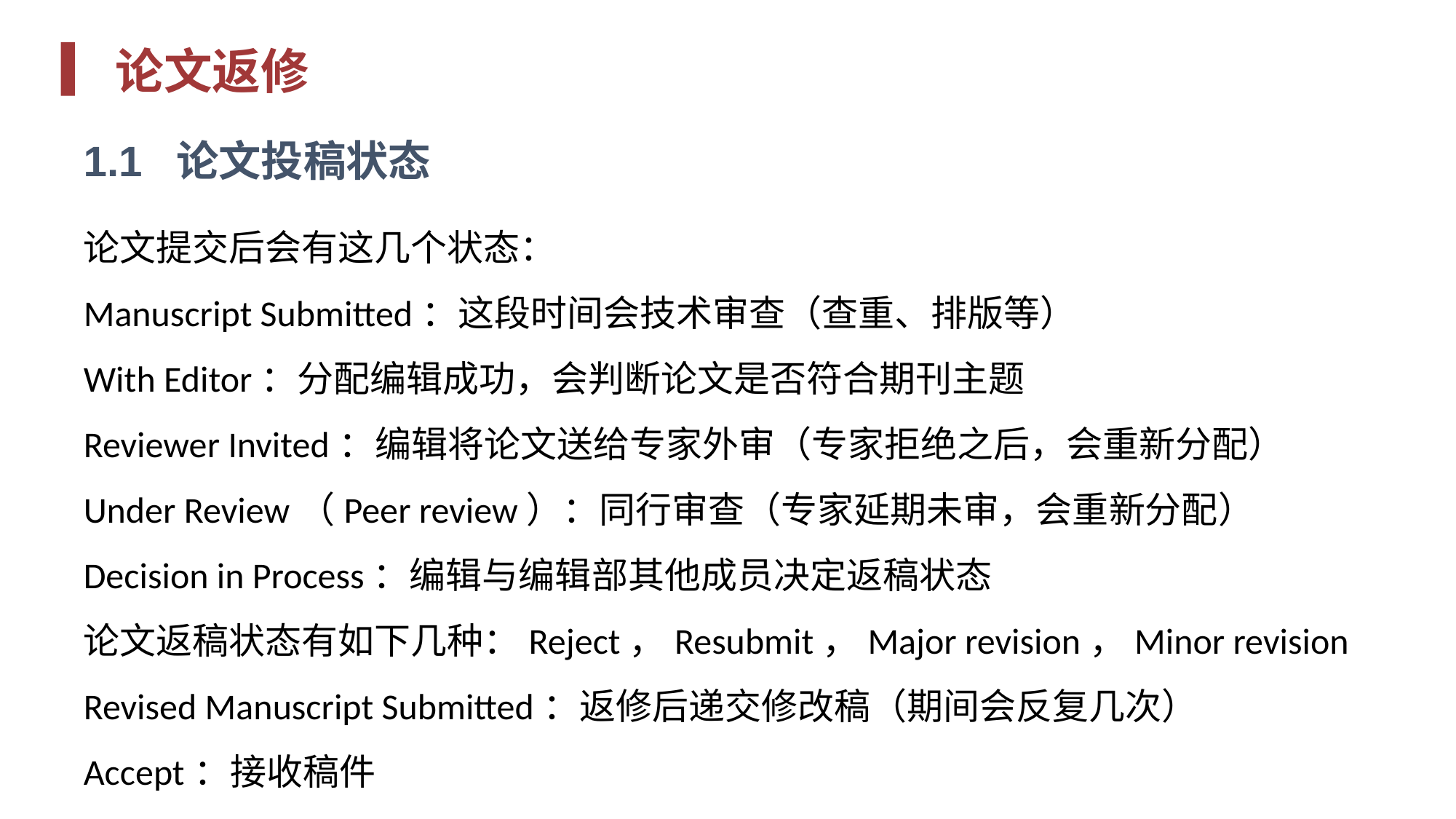

论文返修
1.1  论文投稿状态
论文提交后会有这几个状态：
Manuscript Submitted：这段时间会技术审查（查重、排版等）
With Editor：分配编辑成功，会判断论文是否符合期刊主题
Reviewer Invited：编辑将论文送给专家外审（专家拒绝之后，会重新分配）
Under Review（Peer review）：同行审查（专家延期未审，会重新分配）
Decision in Process：编辑与编辑部其他成员决定返稿状态
论文返稿状态有如下几种：Reject，Resubmit，Major revision，Minor revision
Revised Manuscript Submitted：返修后递交修改稿（期间会反复几次）
Accept：接收稿件